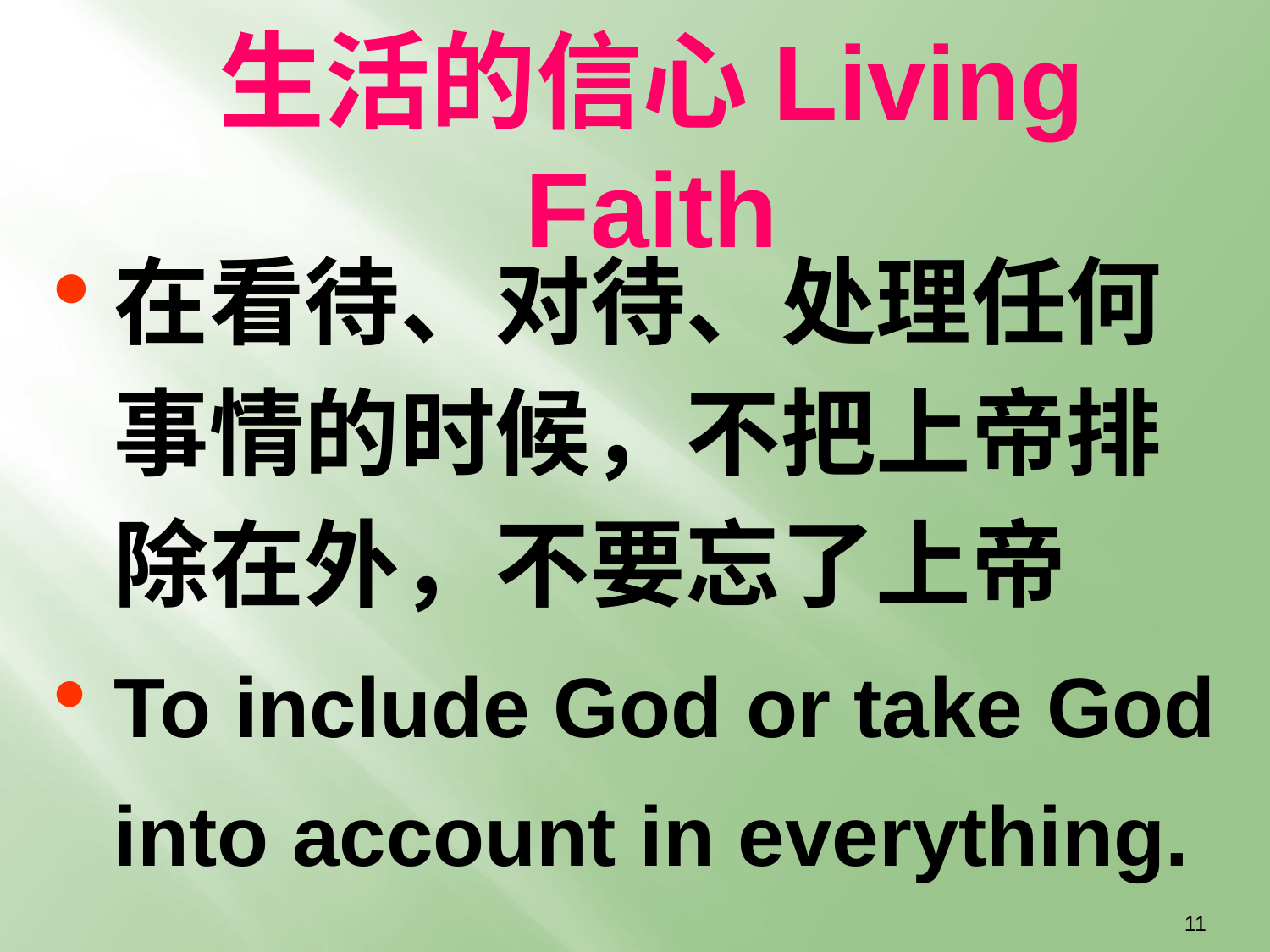

# 生活的信心Living Faith
在看待、对待、处理任何事情的时候，不把上帝排除在外，不要忘了上帝
To include God or take God into account in everything.
11